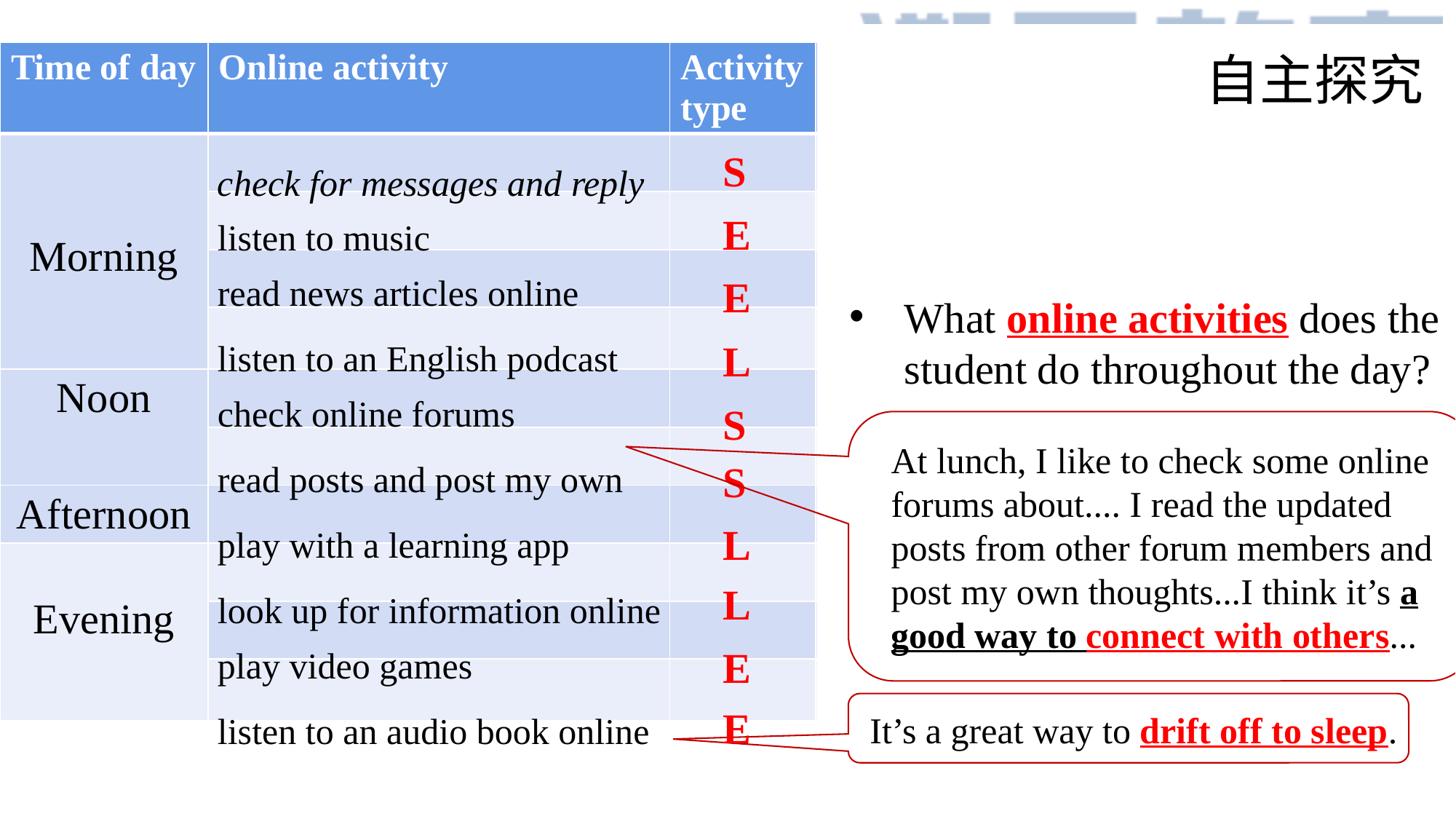

自主探究
| Time of day | Online activity | Activity type | I do or not | Good or bad | Why | Recommen-dation |
| --- | --- | --- | --- | --- | --- | --- |
| Morning |  |  |  |  |  |  |
|  |  |  |  |  |  |  |
|  |  |  |  |  |  |  |
|  |  |  |  |  |  |  |
| Noon |  |  |  |  |  |  |
|  |  |  |  |  |  |  |
| Afternoon |  |  |  |  |  |  |
| Evening |  |  |  |  |  |  |
|  |  |  |  |  |  |  |
|  |  |  |  |  |  |  |
S
check for messages and reply
E
listen to music
read news articles online
E
What online activities does the student do throughout the day?
L
listen to an English podcast
check online forums
S

At lunch, I like to check some online forums about.... I read the updated posts from other forum members and post my own thoughts...I think it’s a good way to connect with others...
S
read posts and post my own
L
play with a learning app
L
look up for information online
E
play video games

It’s a great way to drift off to sleep.
E
listen to an audio book online